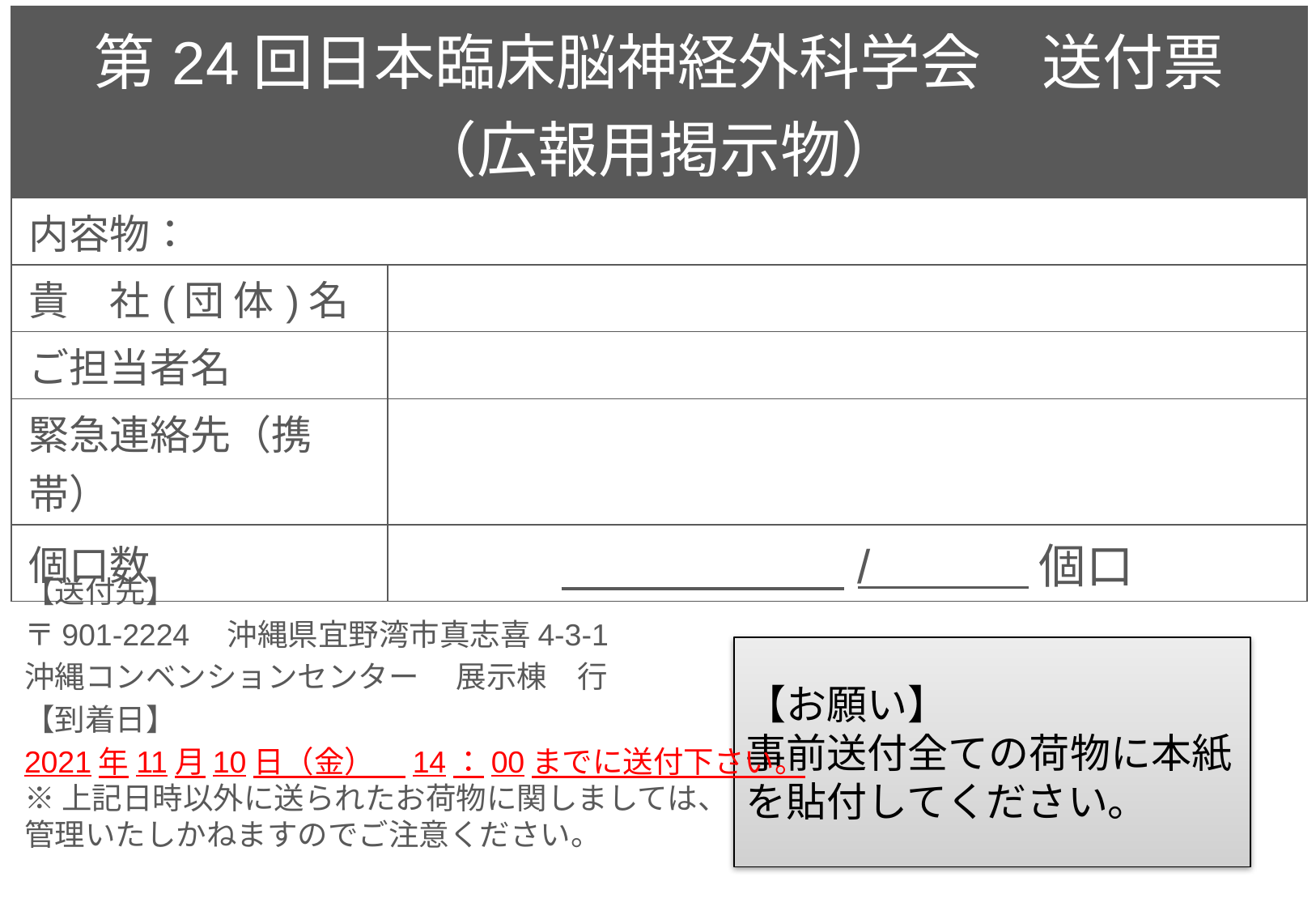

| 第24回日本臨床脳神経外科学会　送付票 （広報用掲示物） |  |
| --- | --- |
| 内容物： |  |
| 貴　社(団 体)名 |  |
| ご担当者名 |  |
| 緊急連絡先（携帯） |  |
| 個口数 | / 個口 |
【送付先】
〒901-2224　沖縄県宜野湾市真志喜4-3-1
沖縄コンベンションセンター 　展示棟　行
【到着日】
2021年11月10日（金）　14：00までに送付下さい。
※上記日時以外に送られたお荷物に関しましては、
管理いたしかねますのでご注意ください。
【お願い】
事前送付全ての荷物に本紙を貼付してください。